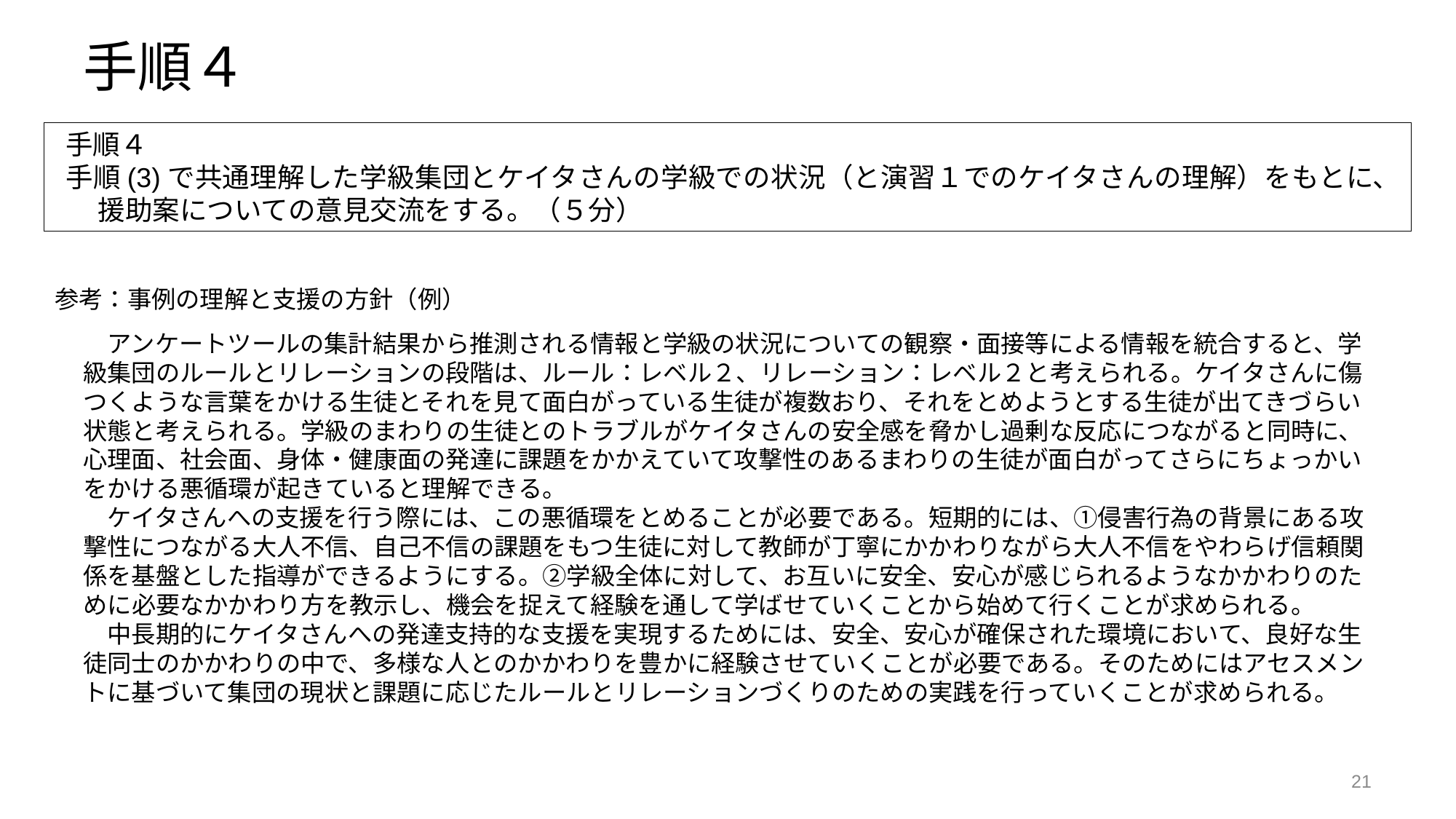

# 手順４
手順４
手順(3)で共通理解した学級集団とケイタさんの学級での状況（と演習１でのケイタさんの理解）をもとに、援助案についての意見交流をする。（５分）
参考：事例の理解と支援の方針（例）
　アンケートツールの集計結果から推測される情報と学級の状況についての観察・面接等による情報を統合すると、学級集団のルールとリレーションの段階は、ルール：レベル２、リレーション：レベル２と考えられる。ケイタさんに傷つくような言葉をかける生徒とそれを見て面白がっている生徒が複数おり、それをとめようとする生徒が出てきづらい状態と考えられる。学級のまわりの生徒とのトラブルがケイタさんの安全感を脅かし過剰な反応につながると同時に、心理面、社会面、身体・健康面の発達に課題をかかえていて攻撃性のあるまわりの生徒が面白がってさらにちょっかいをかける悪循環が起きていると理解できる。
　ケイタさんへの支援を行う際には、この悪循環をとめることが必要である。短期的には、①侵害行為の背景にある攻撃性につながる大人不信、自己不信の課題をもつ生徒に対して教師が丁寧にかかわりながら大人不信をやわらげ信頼関係を基盤とした指導ができるようにする。②学級全体に対して、お互いに安全、安心が感じられるようなかかわりのために必要なかかわり方を教示し、機会を捉えて経験を通して学ばせていくことから始めて行くことが求められる。
　中長期的にケイタさんへの発達支持的な支援を実現するためには、安全、安心が確保された環境において、良好な生徒同士のかかわりの中で、多様な人とのかかわりを豊かに経験させていくことが必要である。そのためにはアセスメントに基づいて集団の現状と課題に応じたルールとリレーションづくりのための実践を行っていくことが求められる。
21